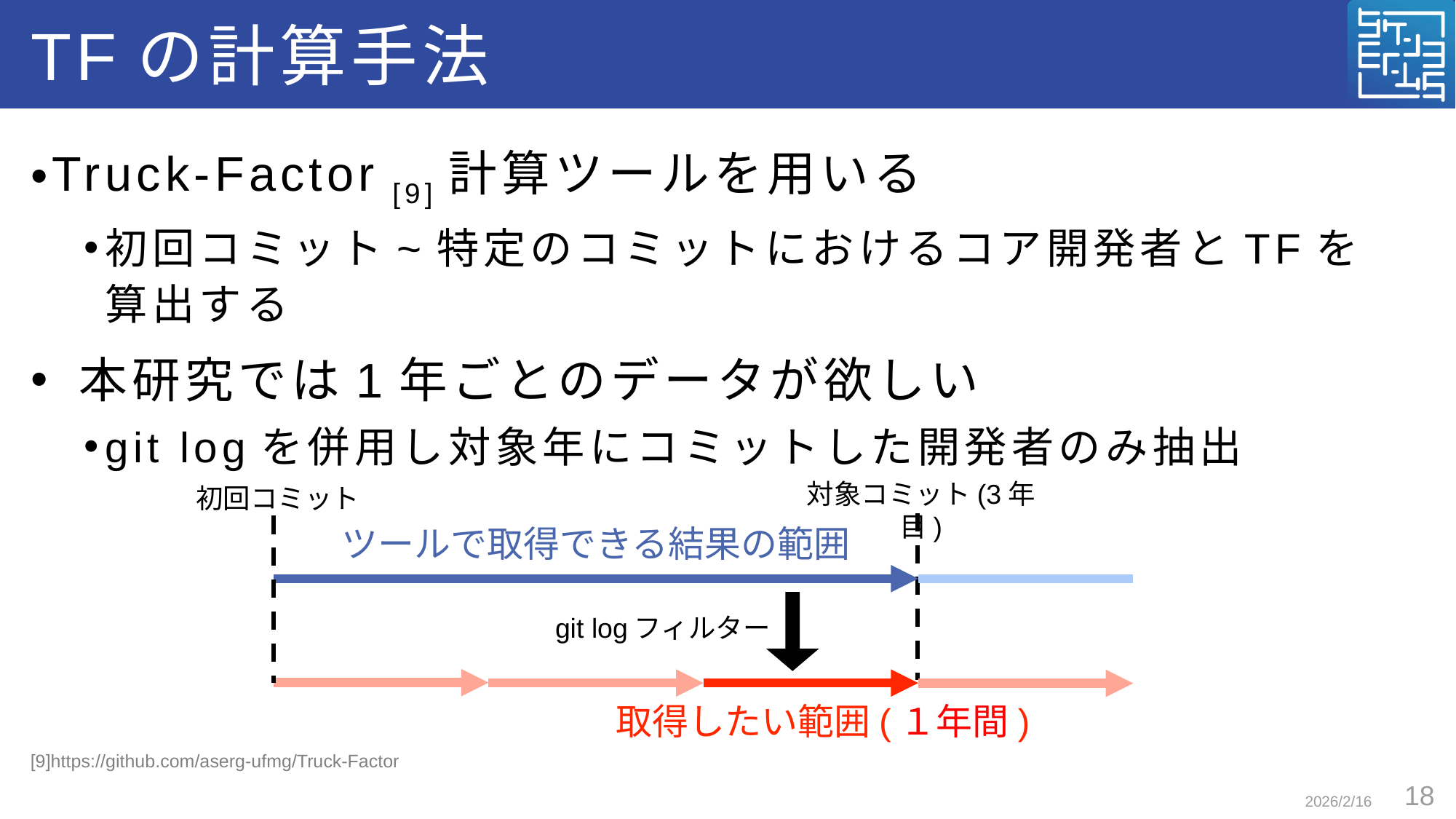

# TFの計算手法
Truck-Factor [9]計算ツールを用いる
初回コミット~特定のコミットにおけるコア開発者とTFを
算出する
 本研究では1年ごとのデータが欲しい
git logを併用し対象年にコミットした開発者のみ抽出
対象コミット(3年目)
初回コミット
ツールで取得できる結果の範囲

git logフィルター
取得したい範囲(１年間)
[9]https://github.com/aserg-ufmg/Truck-Factor
18
2026/2/16